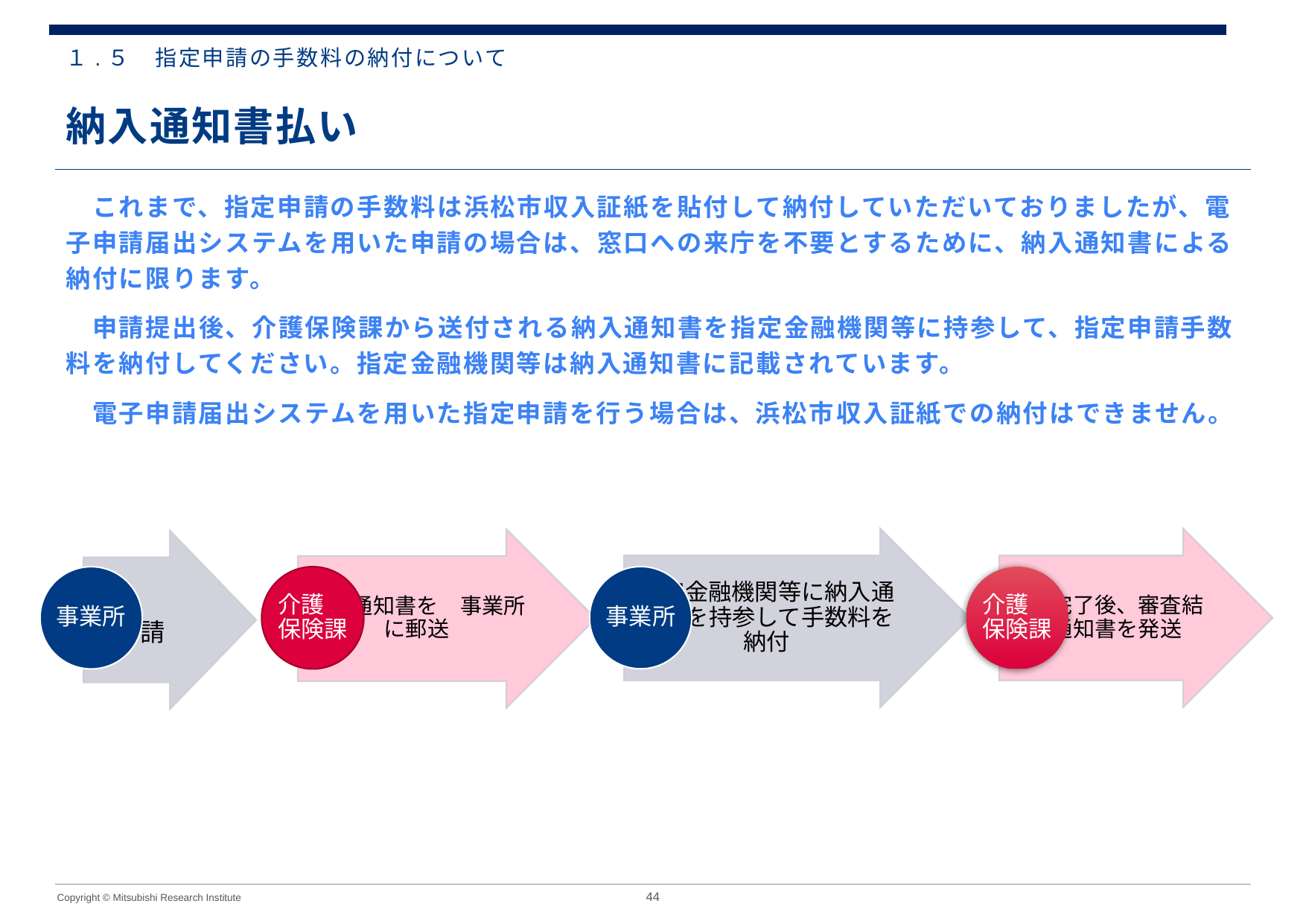

# １.５　指定申請の手数料の納付について
納入通知書払い
　これまで、指定申請の手数料は浜松市収入証紙を貼付して納付していただいておりましたが、電子申請届出システムを用いた申請の場合は、窓口への来庁を不要とするために、納入通知書による納付に限ります。
　申請提出後、介護保険課から送付される納入通知書を指定金融機関等に持参して、指定申請手数料を納付してください。指定金融機関等は納入通知書に記載されています。
　電子申請届出システムを用いた指定申請を行う場合は、浜松市収入証紙での納付はできません。
指定　　申請
事業所
納入通知書を　事業所に郵送
介護　保険課
指定金融機関等に納入通知書を持参して手数料を納付
事業所
審査完了後、審査結果通知書を発送
介護　保険課